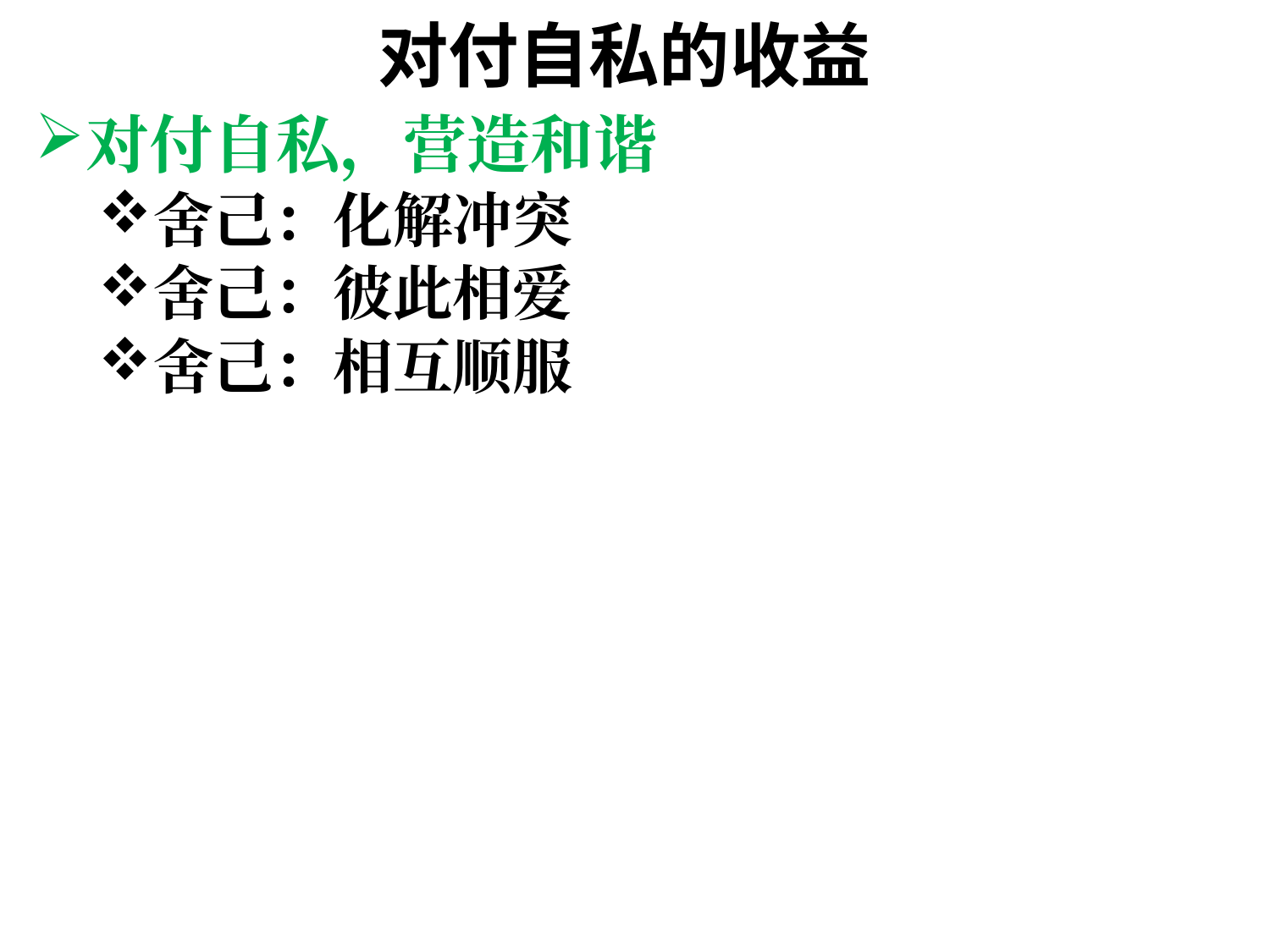

# 对付自私的收益
对付自私，营造和谐
舍己：化解冲突
舍己：彼此相爱
舍己：相互顺服